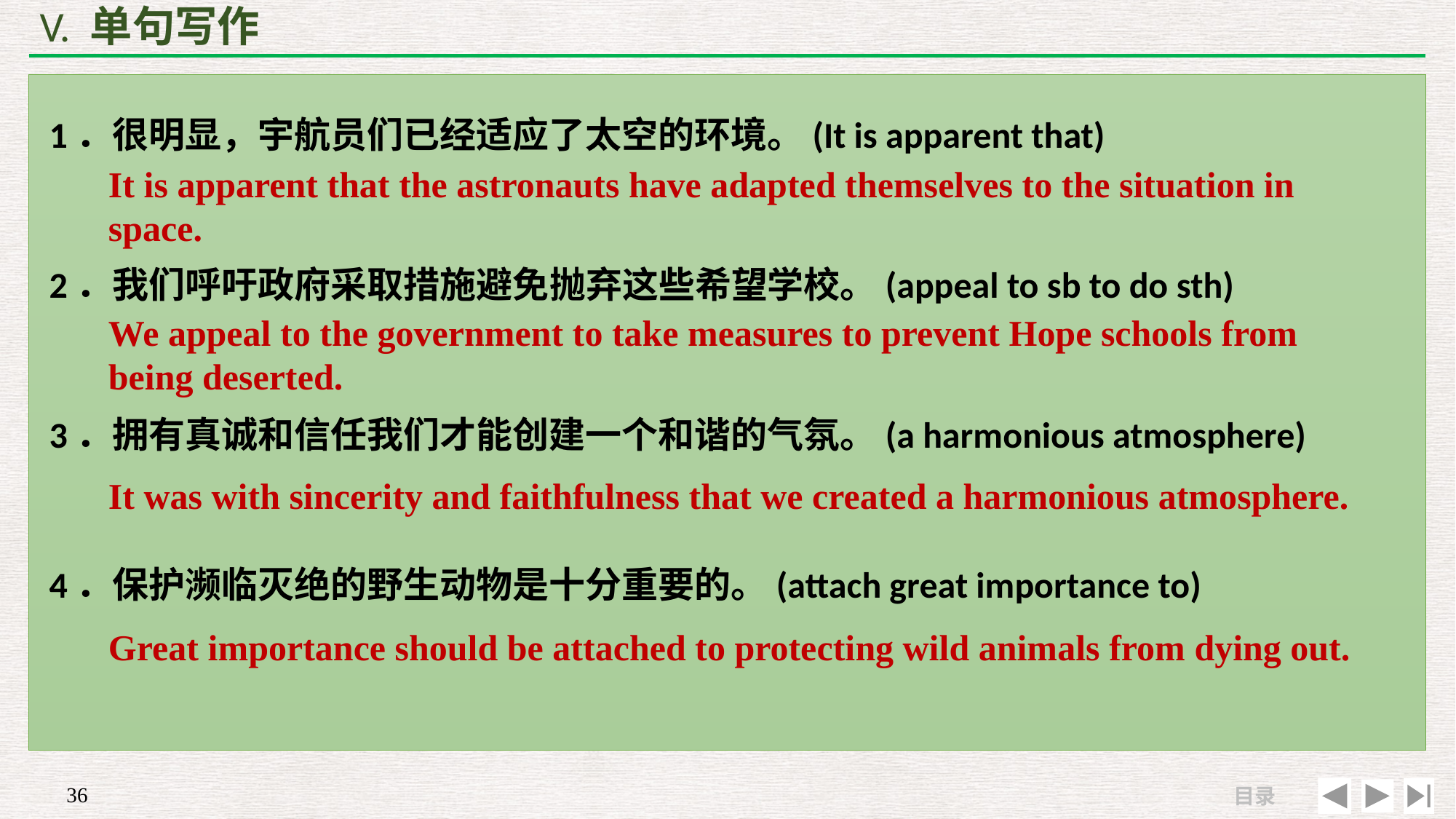

# V. 单句写作

1．很明显，宇航员们已经适应了太空的环境。(It is apparent that)

2．我们呼吁政府采取措施避免抛弃这些希望学校。(appeal to sb to do sth)

3．拥有真诚和信任我们才能创建一个和谐的气氛。(a harmonious atmosphere)

4．保护濒临灭绝的野生动物是十分重要的。(attach great importance to)
It is apparent that the astronauts have adapted themselves to the situation in space.
We appeal to the government to take measures to prevent Hope schools from being deserted.
It was with sincerity and faithfulness that we created a harmonious atmosphere.
Great importance should be attached to protecting wild animals from dying out.